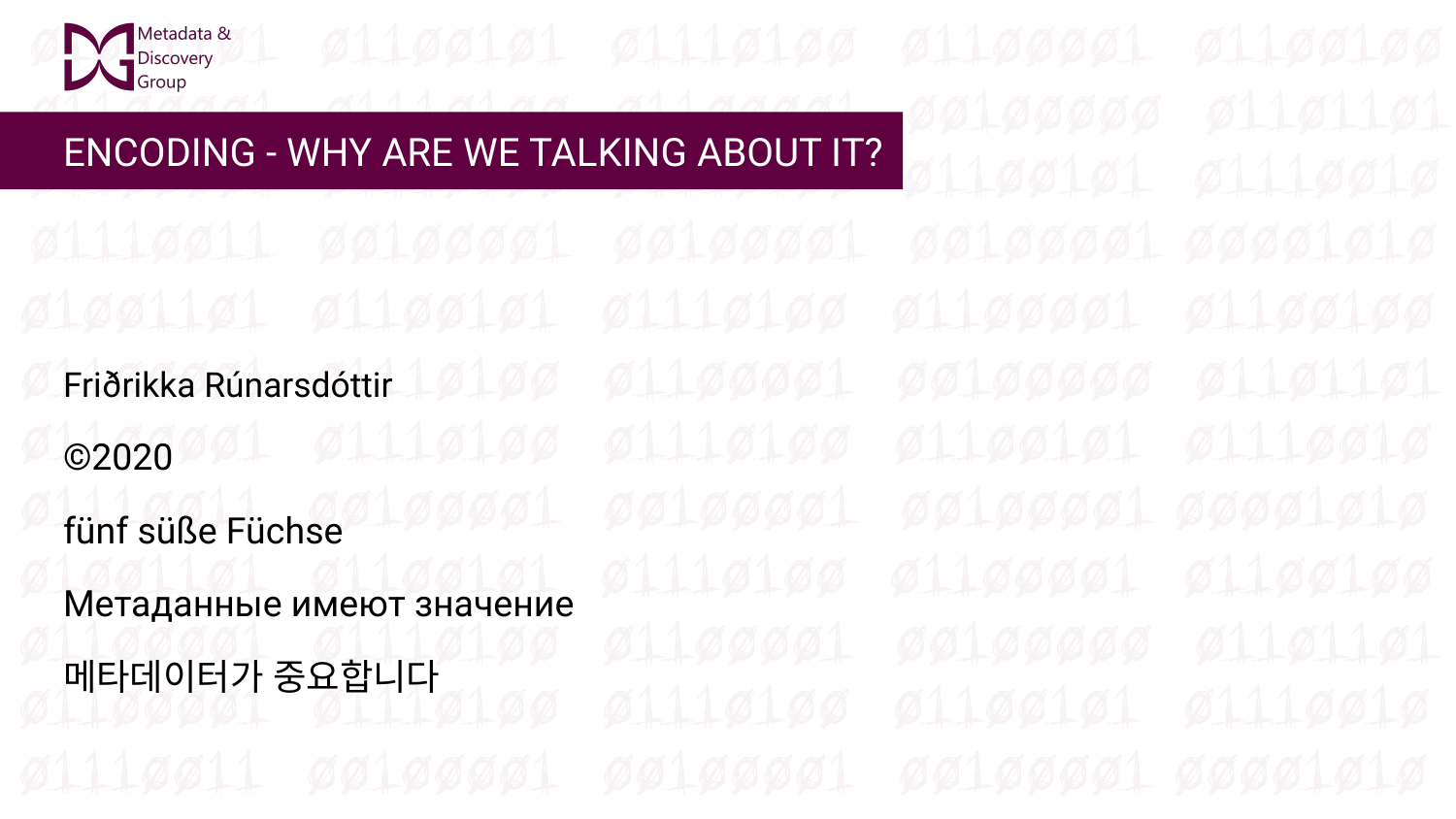

# ENCODING - WHY ARE WE TALKING ABOUT IT?
Friðrikka Rúnarsdóttir
©2020
fünf süße Füchse
Метаданные имеют значение
메타데이터가 중요합니다